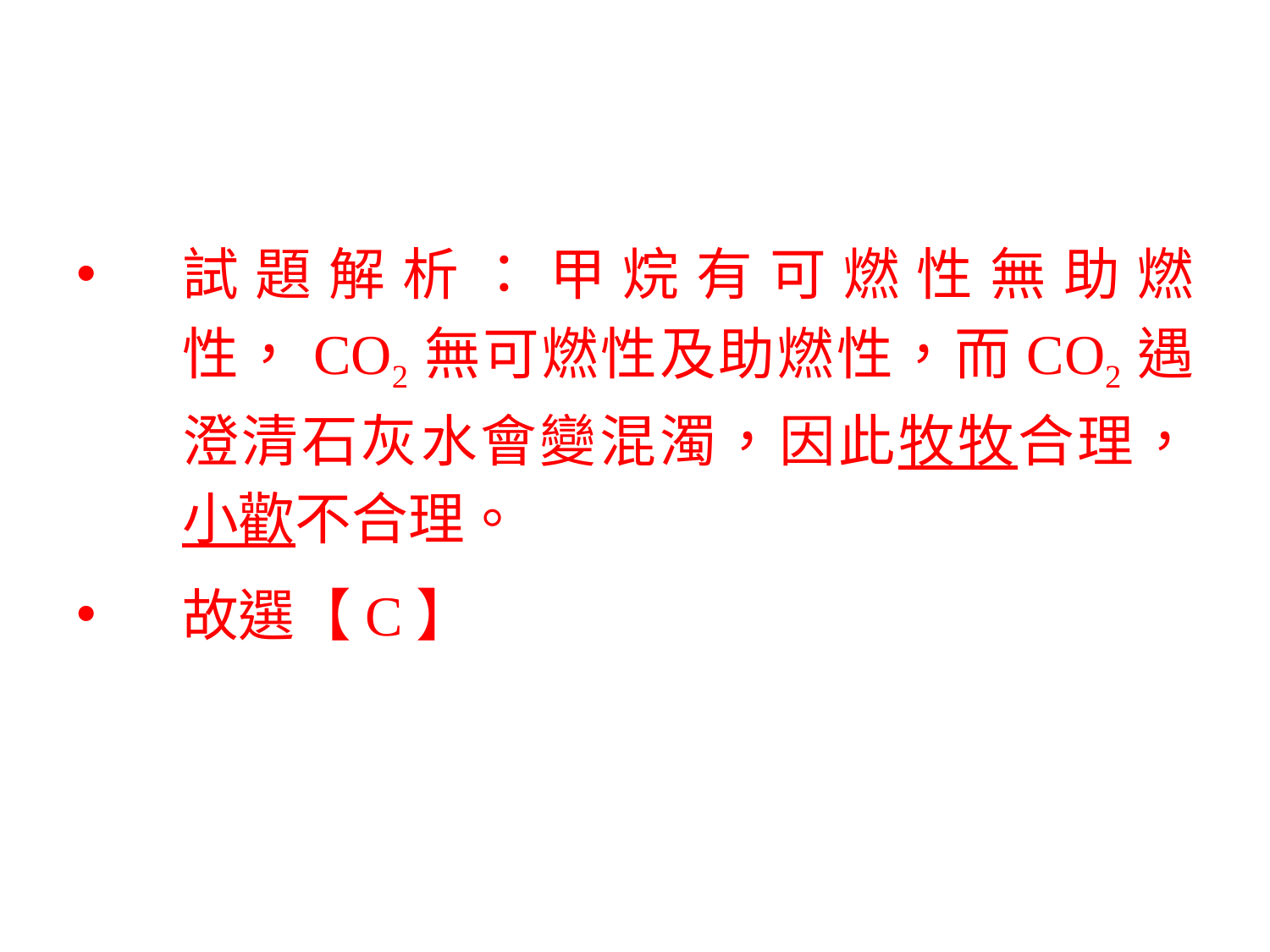

試題解析：甲烷有可燃性無助燃性，CO2無可燃性及助燃性，而CO2遇澄清石灰水會變混濁，因此牧牧合理，小歡不合理。
故選【C】